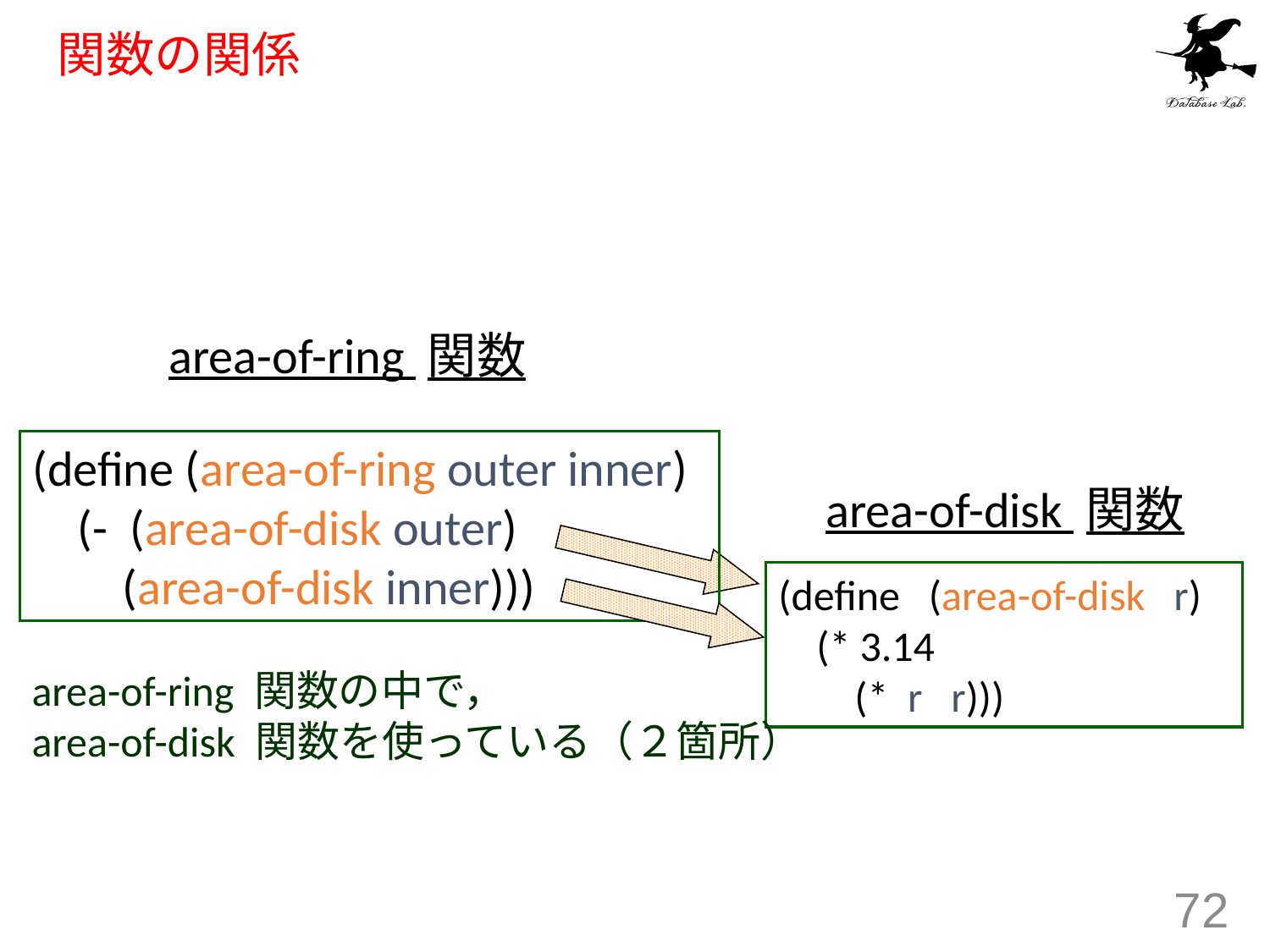

# 関数の関係
area-of-ring 関数
(define (area-of-ring outer inner)
    (-  (area-of-disk outer)
        (area-of-disk inner)))
area-of-disk 関数

(define   (area-of-disk   r)
    (* 3.14
        (*  r   r)))

area-of-ring 関数の中で，
area-of-disk 関数を使っている（２箇所）
72